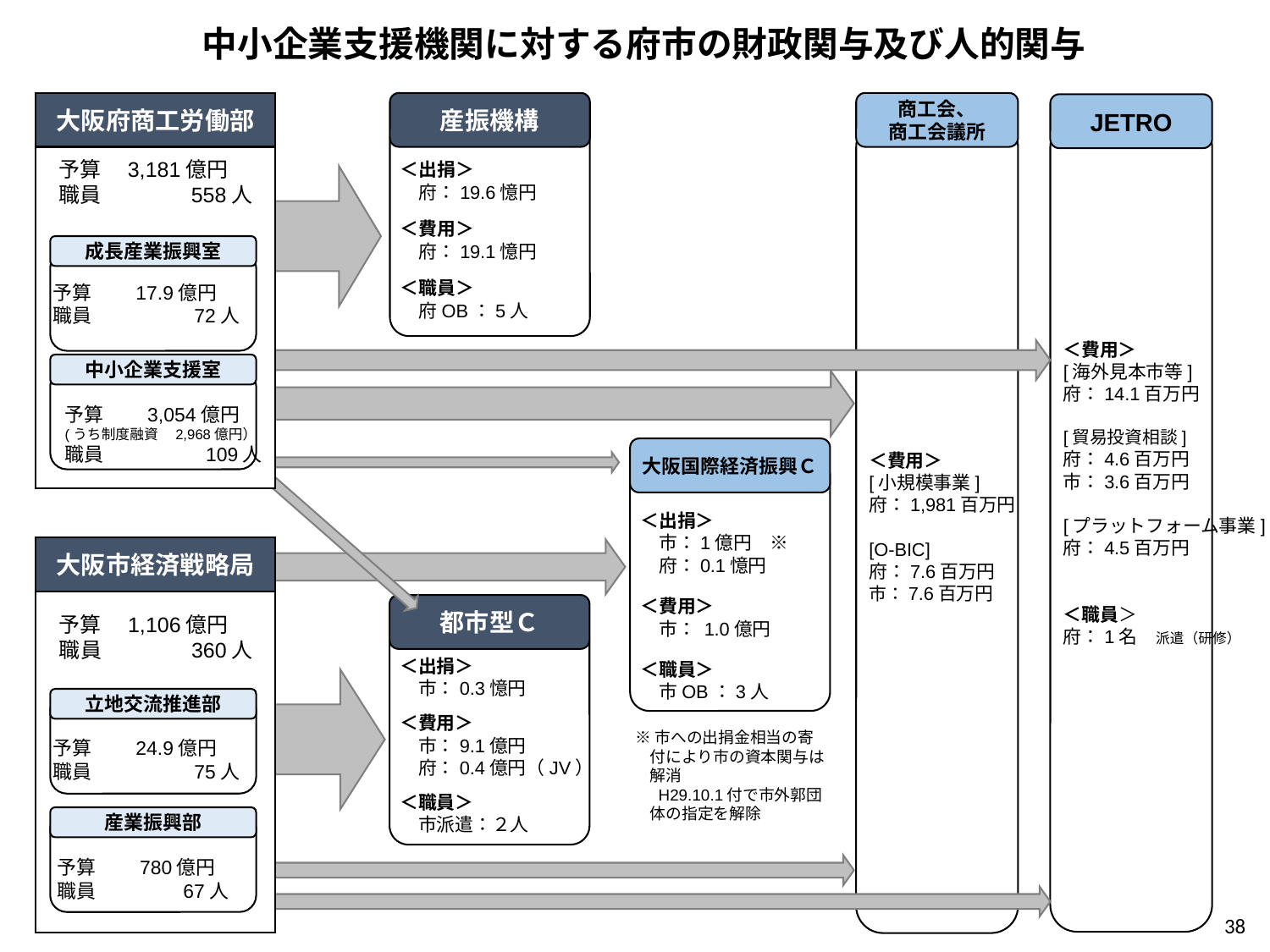

中小企業支援機関に対する府市の財政関与及び人的関与

大阪府商工労働部
産振機構
商工会、
商工会議所
JETRO
＜費用＞
[小規模事業]
府：1,981百万円

[O-BIC]
府：7.6百万円
市：7.6百万円
＜費用＞
[海外見本市等]
府：14.1百万円

[貿易投資相談]
府：4.6百万円
市：3.6百万円

[プラットフォーム事業]
府：4.5百万円

＜職員＞
府：1名　派遣（研修）

＜出捐＞
　府：19.6憶円

＜費用＞
　府：19.1憶円

＜職員＞
　府OB：5人
予算　3,181億円
職員　　　　558人

成長産業振興室

予算　　17.9億円
職員　　　　　72人

中小企業支援室

予算　　3,054億円
(うち制度融資　2,968億円）
職員　　　　　109人
大阪国際経済振興Ｃ

＜出捐＞
　市：1億円　※
　府：0.1憶円

＜費用＞
　市： 1.0億円

＜職員＞
　市OB：3人

大阪市経済戦略局

都市型Ｃ
予算　1,106億円
職員　　　　360人

＜出捐＞
　市：0.3憶円

＜費用＞
　市：9.1億円
　府：0.4億円（JV）

＜職員＞
　市派遣：２人

立地交流推進部

※市への出捐金相当の寄付により市の資本関与は解消
　 H29.10.1付で市外郭団体の指定を解除
予算　　24.9億円
職員　　　　　75人
産業振興部

予算　　780億円
職員　　　　 67人

38